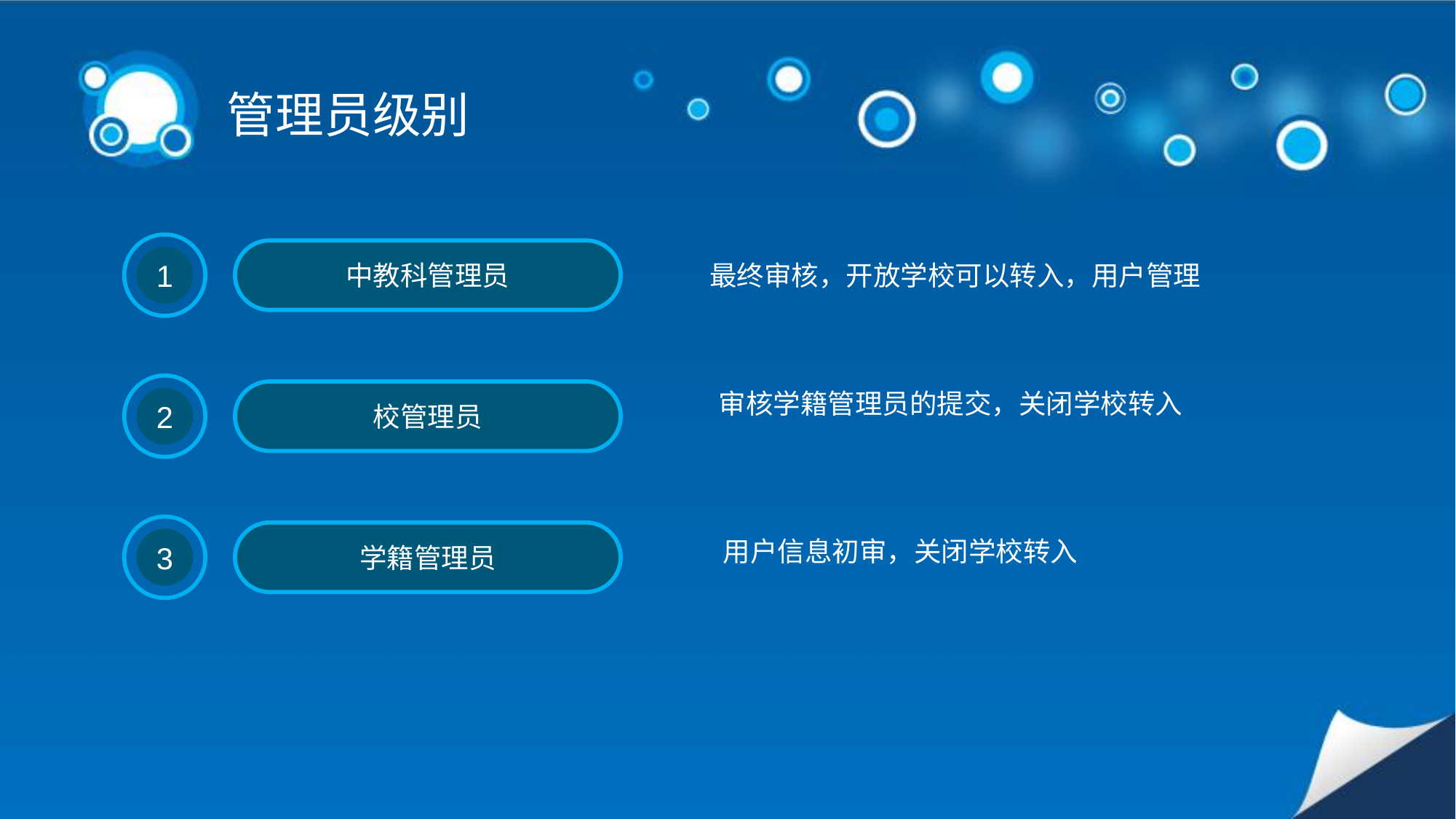

管理员级别

中教科管理员
1
最终审核，开放学校可以转入，用户管理

审核学籍管理员的提交，关闭学校转入
校管理员
2

学籍管理员
用户信息初审，关闭学校转入
3